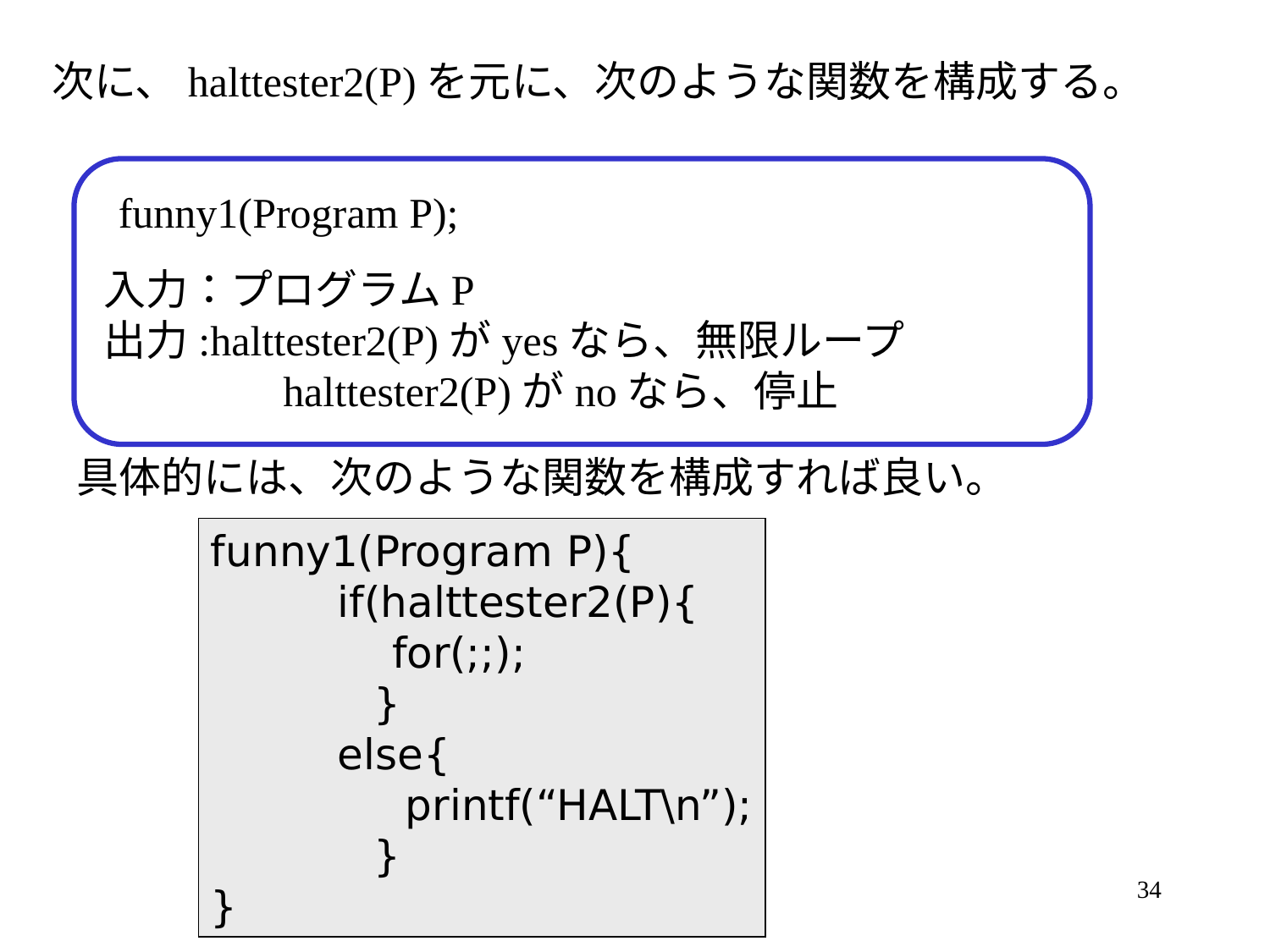

次に、halttester2(P)を元に、次のような関数を構成する。

funny1(Program P);
入力：プログラムP
出力:halttester2(P)がyesなら、無限ループ
　　　　halttester2(P)がnoなら、停止
具体的には、次のような関数を構成すれば良い。
funny1(Program P){
	if(halttester2(P){
	    for(;;);
            }
	else{
	     printf(“HALT\n”);
            }
}

34